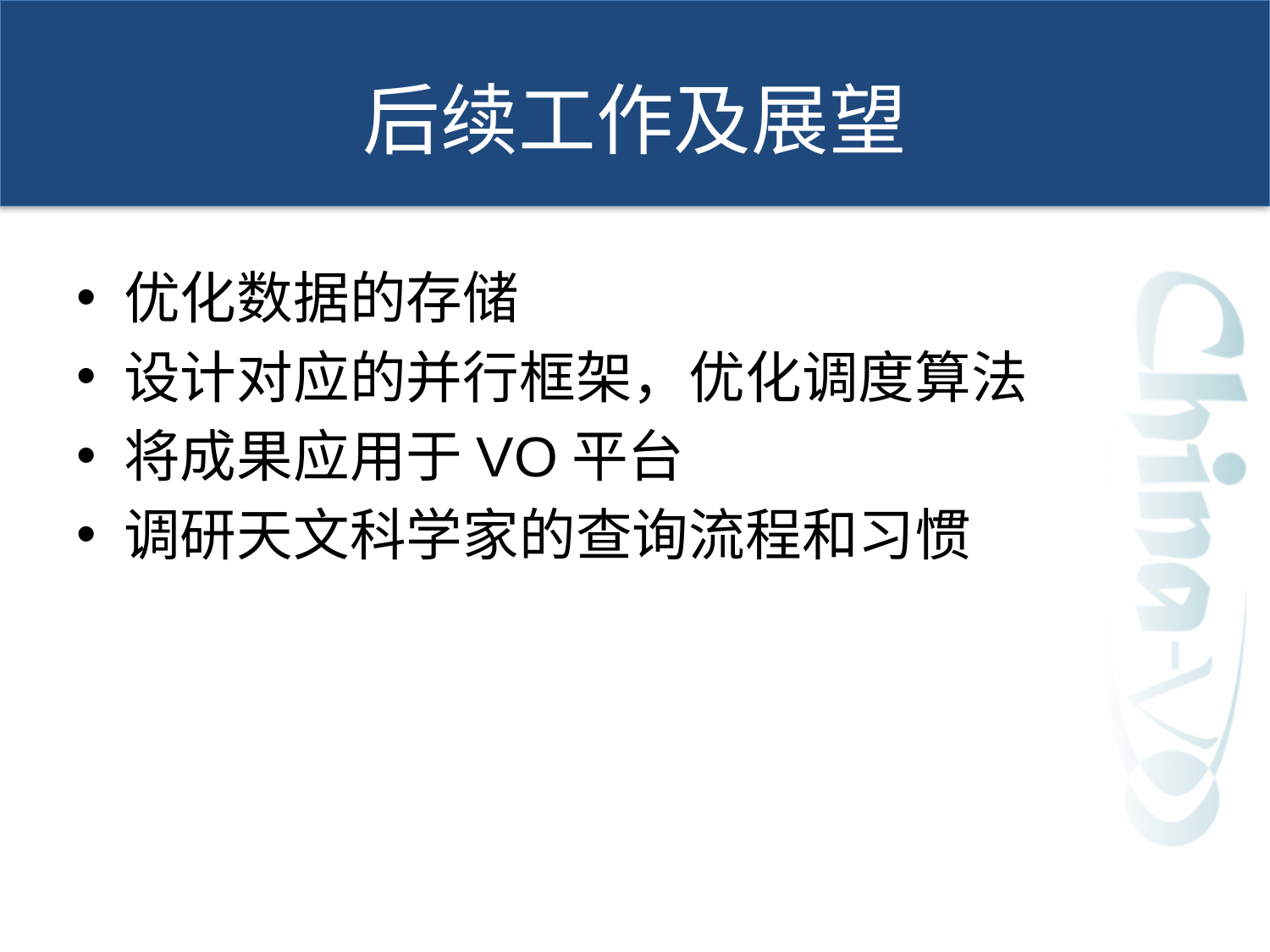

# 后续工作及展望
优化数据的存储
设计对应的并行框架，优化调度算法
将成果应用于VO平台
调研天文科学家的查询流程和习惯